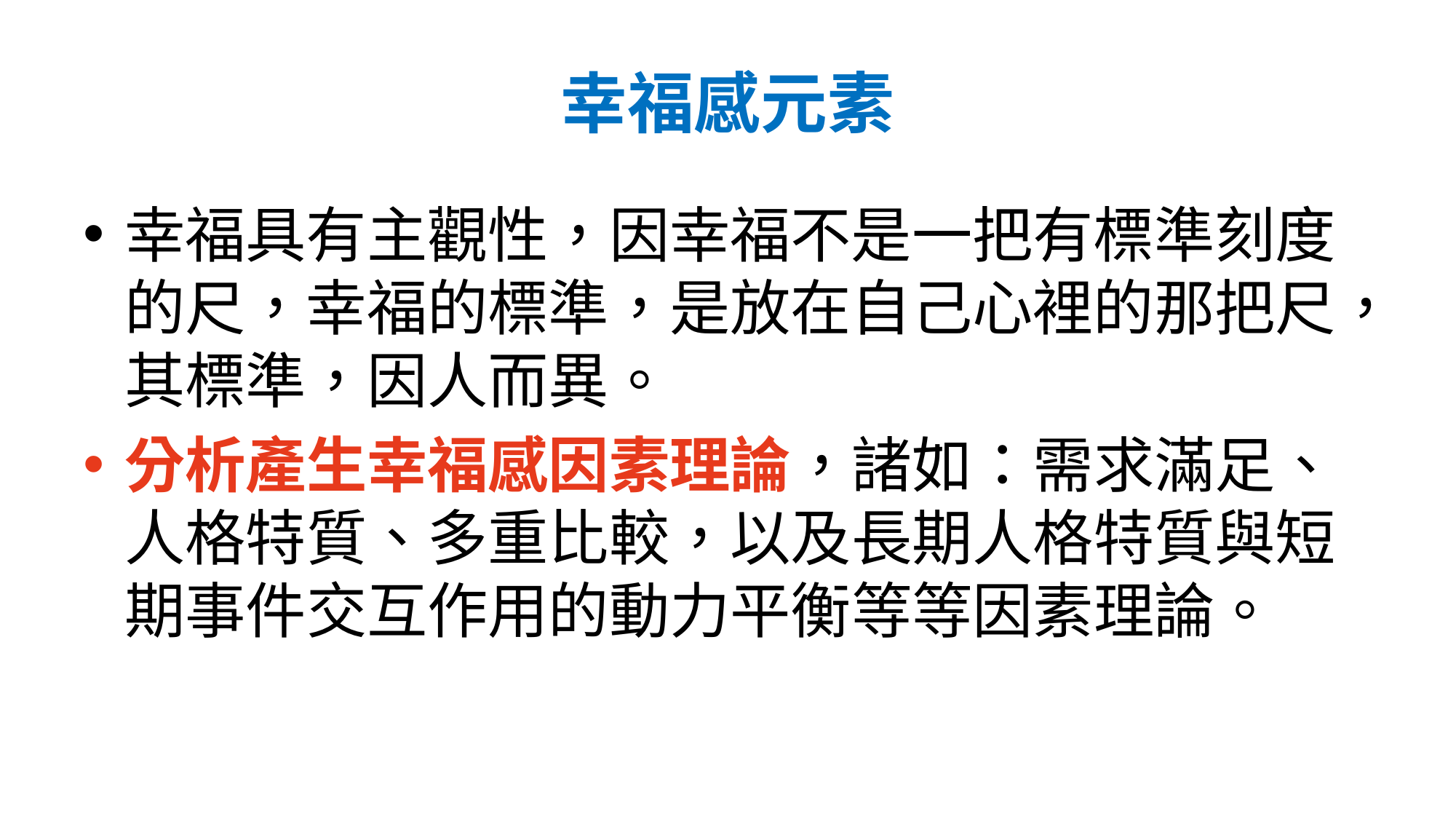

# 幸福感元素
幸福具有主觀性，因幸福不是一把有標準刻度的尺，幸福的標準，是放在自己心裡的那把尺，其標準，因人而異。
分析產生幸福感因素理論，諸如：需求滿足、人格特質、多重比較，以及長期人格特質與短期事件交互作用的動力平衡等等因素理論。